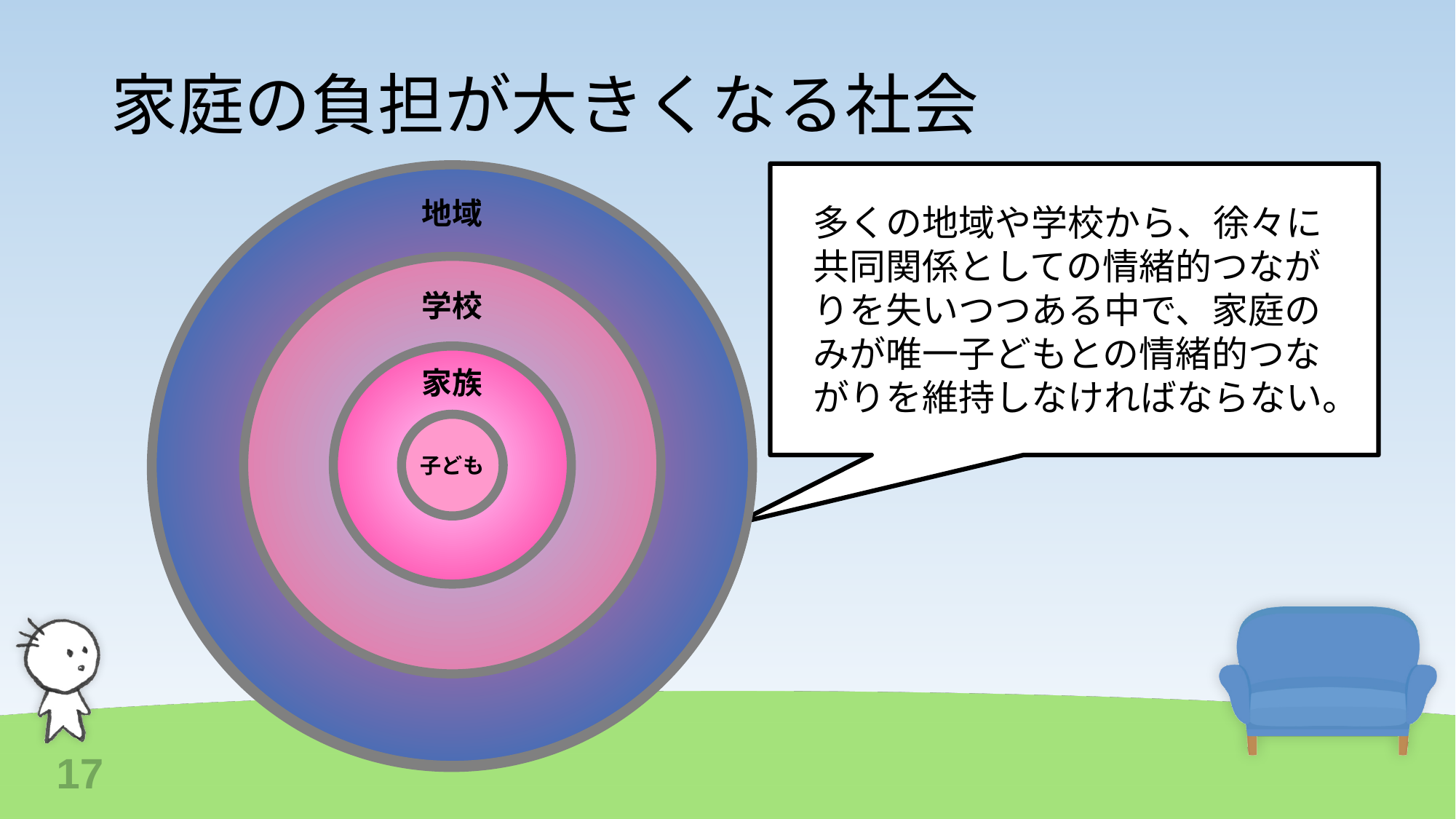

# 家庭の負担が大きくなる社会
多くの地域や学校から、徐々に共同関係としての情緒的つながりを失いつつある中で、家庭のみが唯一子どもとの情緒的つながりを維持しなければならない。

地域

学校

家族
子ども

地域

学校

家族
子ども
17